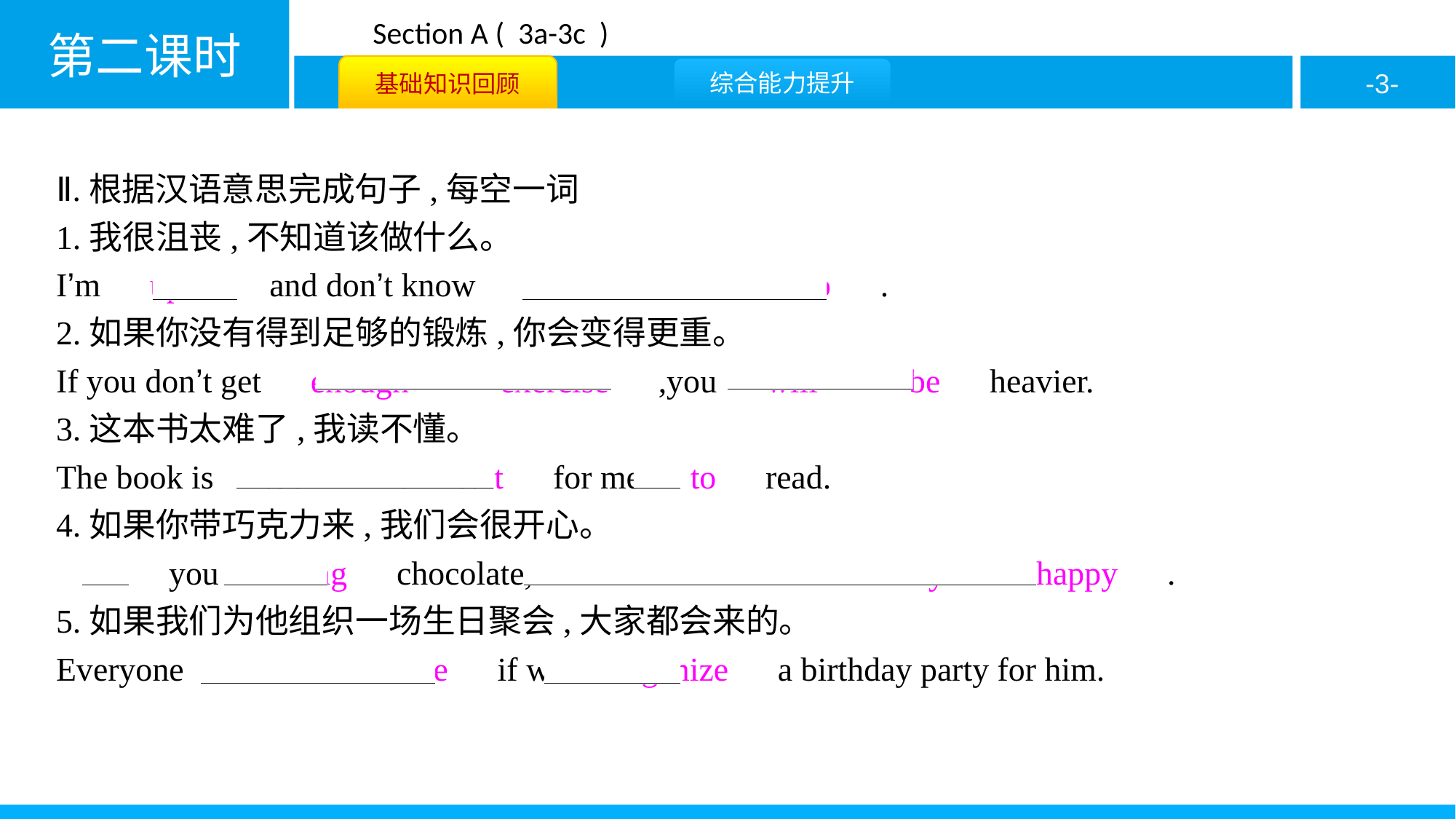

Ⅱ.根据汉语意思完成句子,每空一词
1.我很沮丧,不知道该做什么。
I’m　upset　and don’t know　what　 　to　 　do　.
2.如果你没有得到足够的锻炼,你会变得更重。
If you don’t get　enough　 　exercise　,you　will　 　be　heavier.
3.这本书太难了,我读不懂。
The book is　too　 　difficult　for me　to　read.
4.如果你带巧克力来,我们会很开心。
　If　you 　bring　chocolate,we　will　 　be　 　very　 　happy　.
5.如果我们为他组织一场生日聚会,大家都会来的。
Everyone　will　 　come　if we　organize　a birthday party for him.